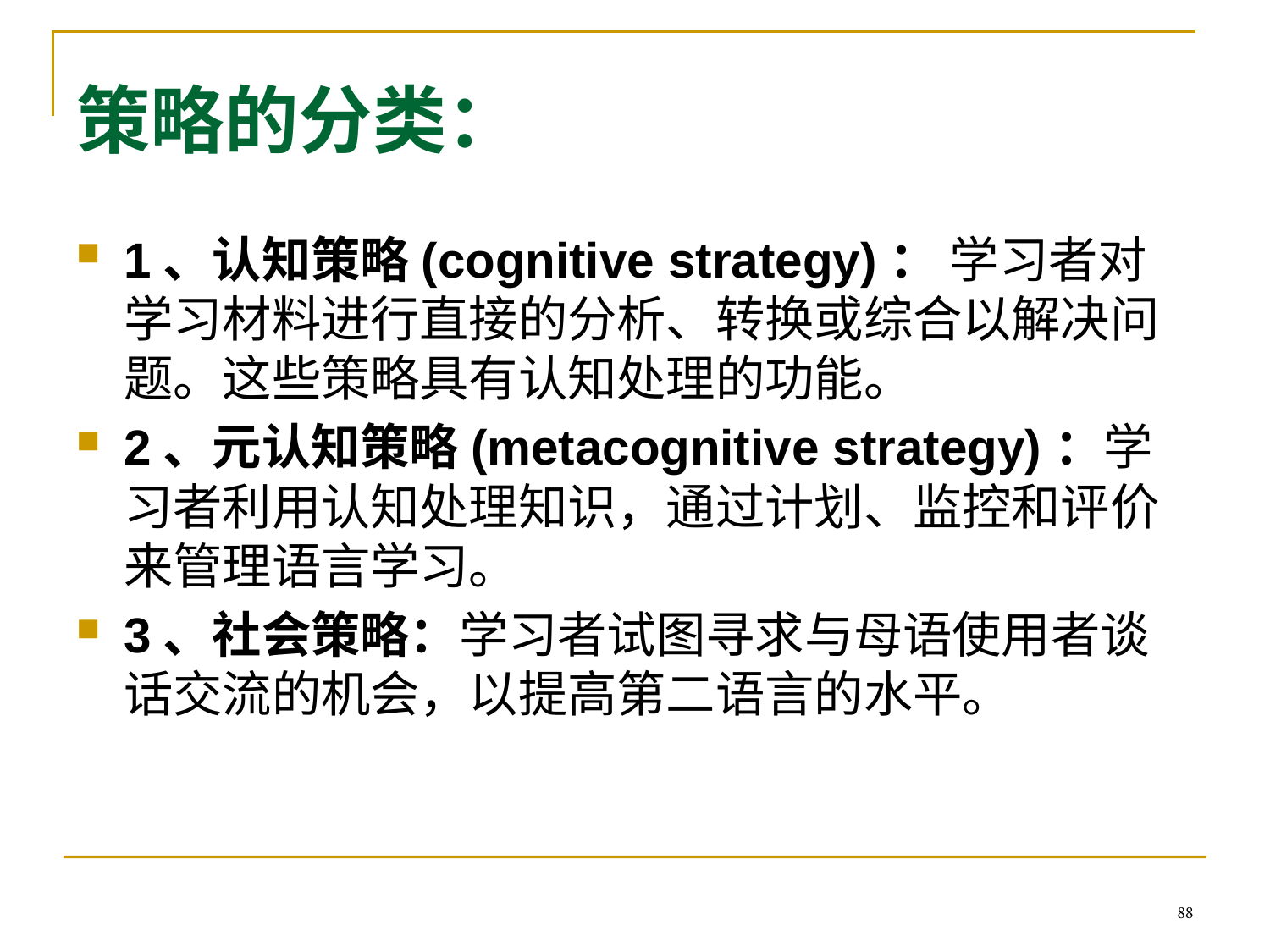

# 策略的分类：
1、认知策略(cognitive strategy)： 学习者对学习材料进行直接的分析、转换或综合以解决问题。这些策略具有认知处理的功能。
2、元认知策略(metacognitive strategy)：学习者利用认知处理知识，通过计划、监控和评价来管理语言学习。
3、社会策略：学习者试图寻求与母语使用者谈话交流的机会，以提高第二语言的水平。

88